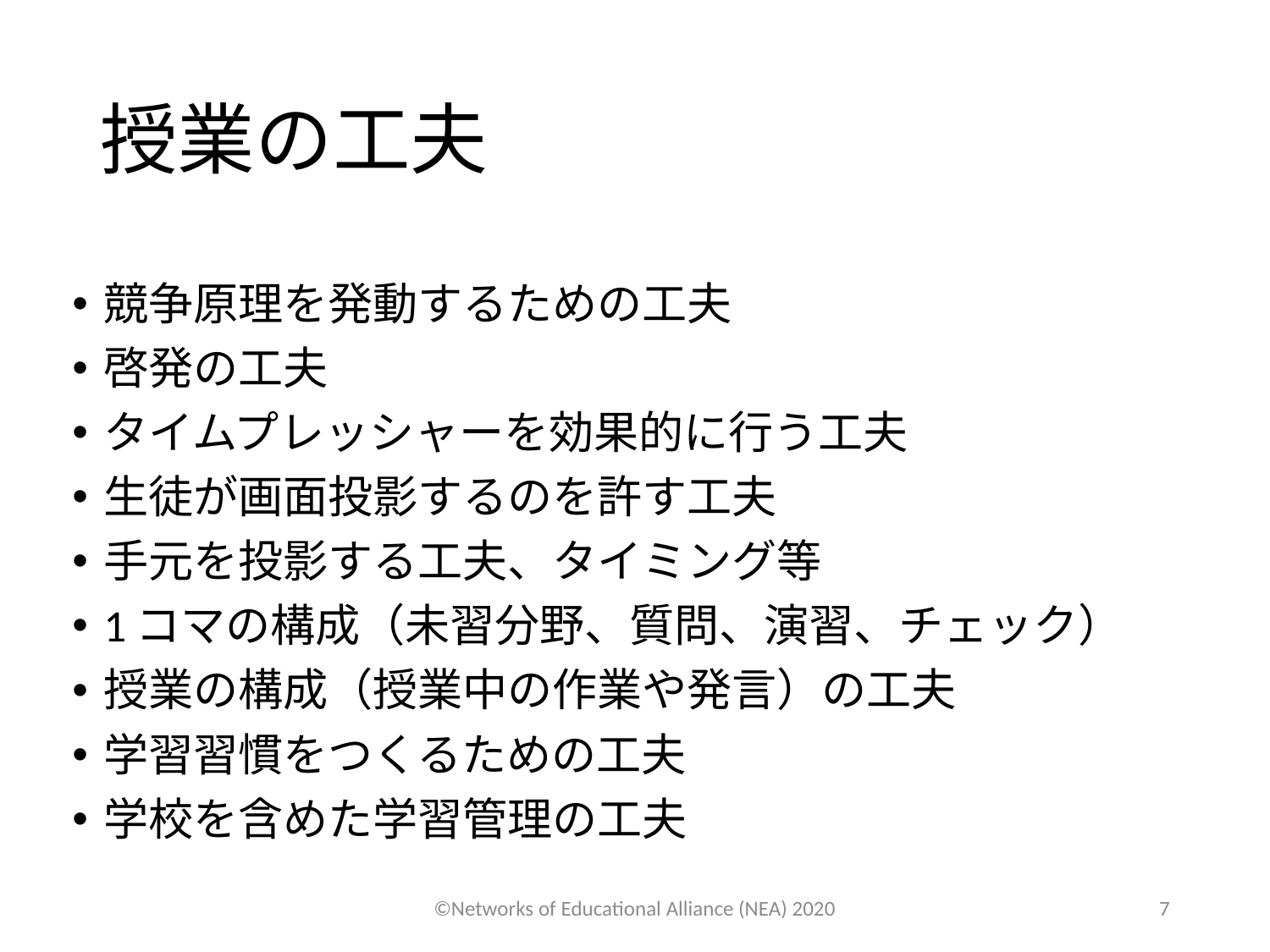

# 授業の工夫

競争原理を発動するための工夫
啓発の工夫
タイムプレッシャーを効果的に行う工夫
生徒が画面投影するのを許す工夫
手元を投影する工夫、タイミング等
1コマの構成（未習分野、質問、演習、チェック）
授業の構成（授業中の作業や発言）の工夫
学習習慣をつくるための工夫
学校を含めた学習管理の工夫
©Networks of Educational Alliance (NEA) 2020
7